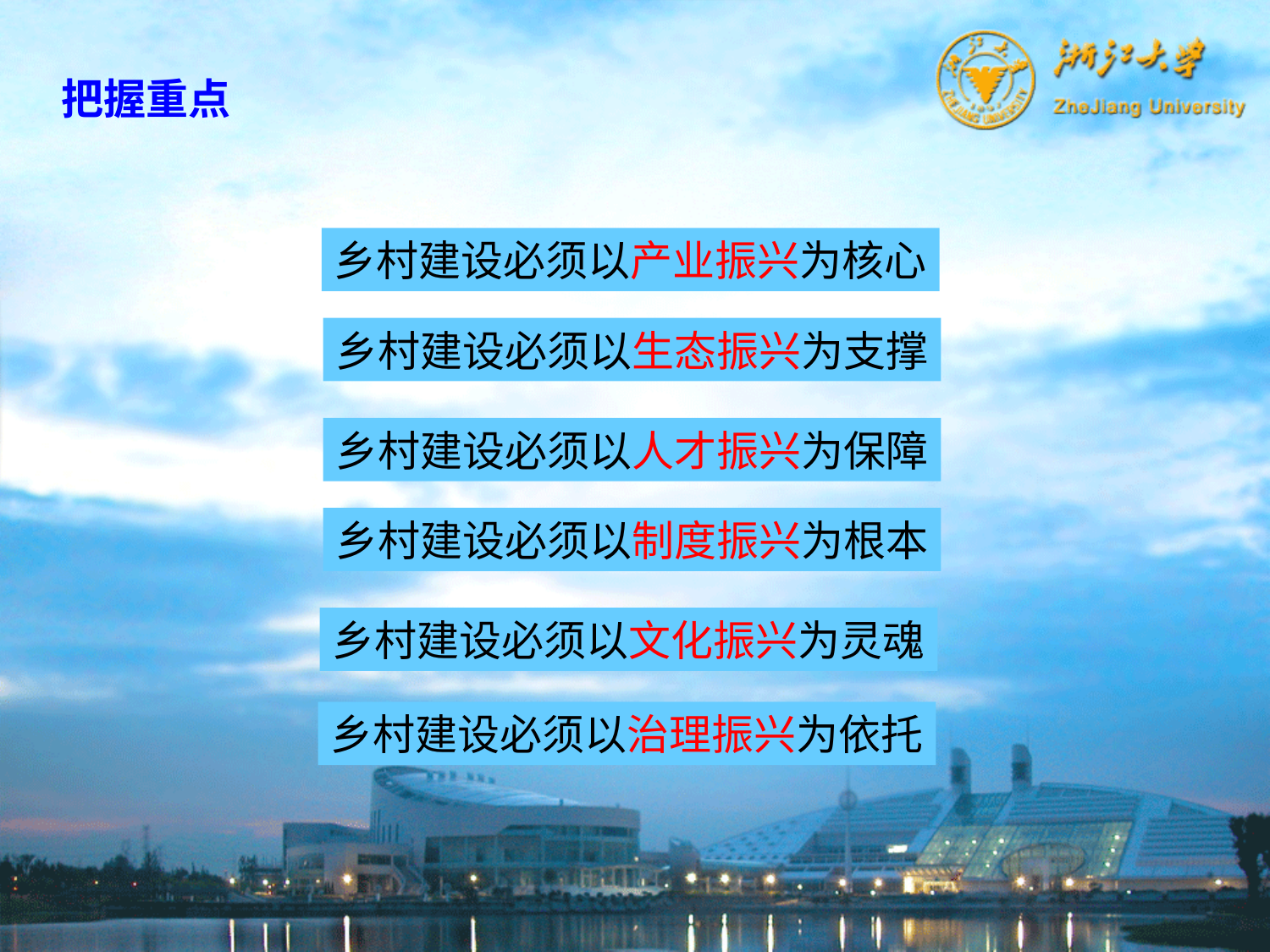

把握重点
乡村建设必须以产业振兴为核心
乡村建设必须以生态振兴为支撑
乡村建设必须以人才振兴为保障
乡村建设必须以制度振兴为根本
乡村建设必须以文化振兴为灵魂
乡村建设必须以治理振兴为依托